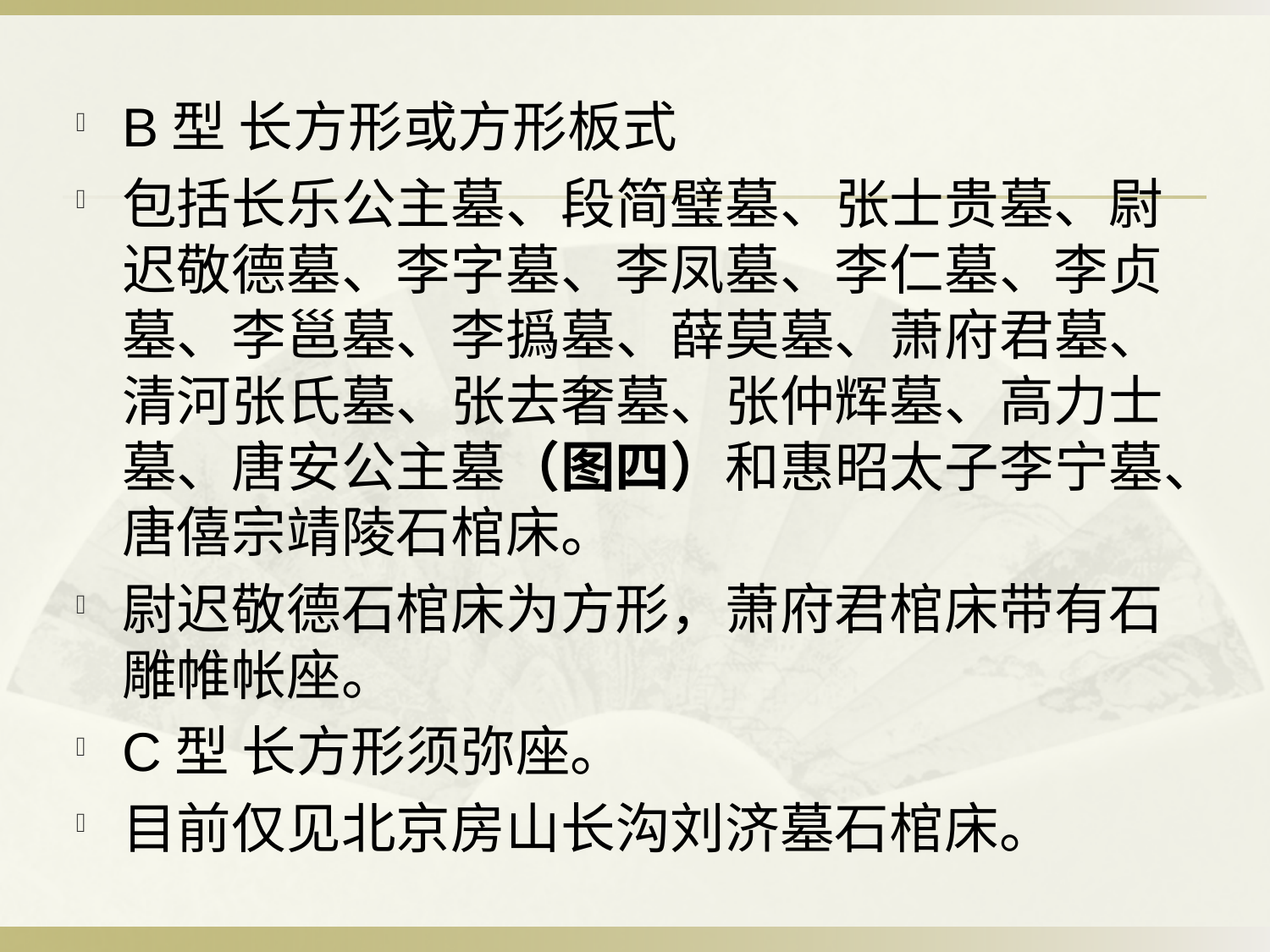

#
B型 长方形或方形板式
包括长乐公主墓、段简璧墓、张士贵墓、尉迟敬德墓、李字墓、李凤墓、李仁墓、李贞墓、李邕墓、李撝墓、薛莫墓、萧府君墓、清河张氏墓、张去奢墓、张仲辉墓、高力士墓、唐安公主墓（图四）和惠昭太子李宁墓、唐僖宗靖陵石棺床。
尉迟敬德石棺床为方形，萧府君棺床带有石雕帷帐座。
C型 长方形须弥座。
目前仅见北京房山长沟刘济墓石棺床。